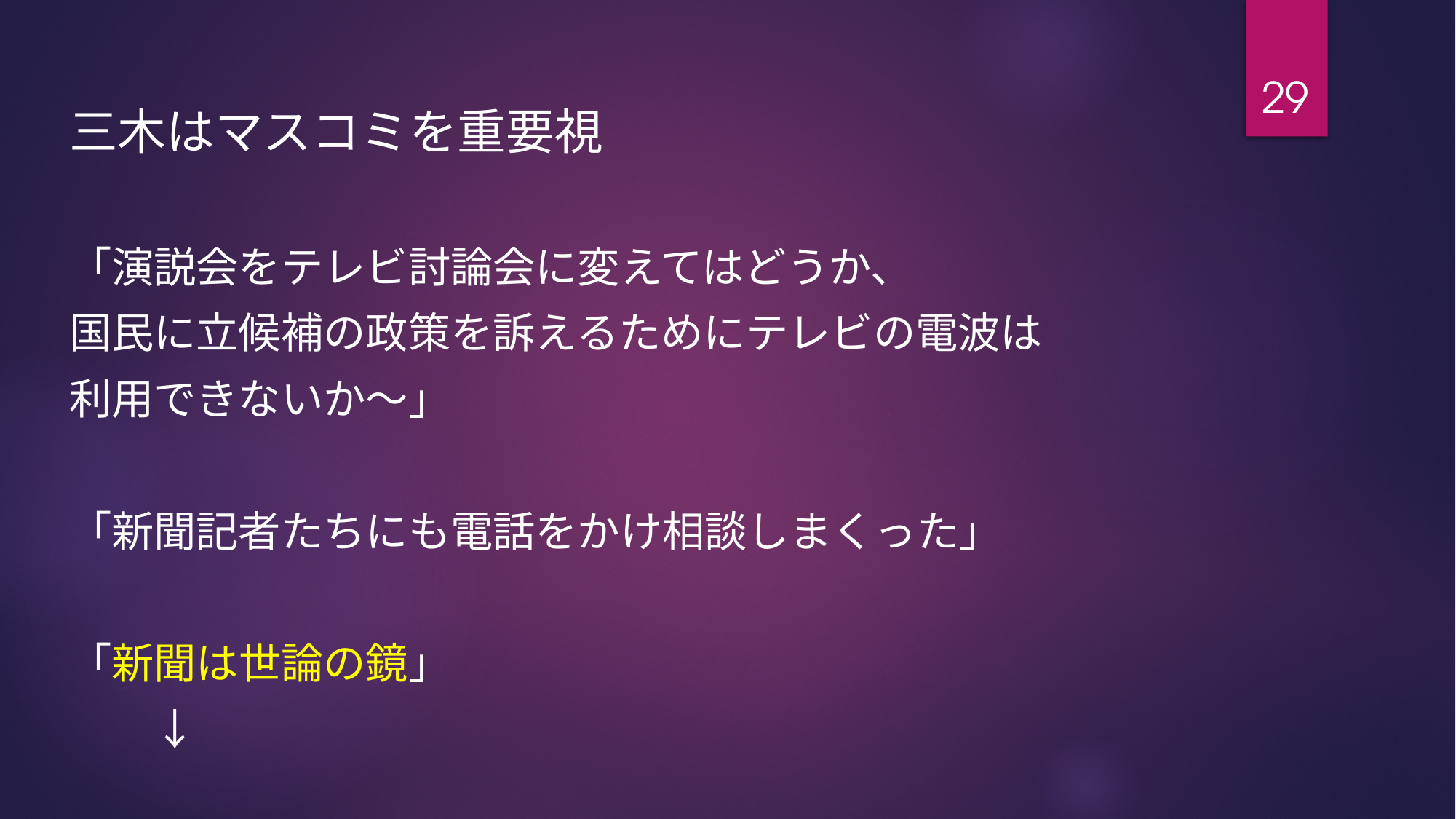

三木はマスコミを重要視

「演説会をテレビ討論会に変えてはどうか、
国民に立候補の政策を訴えるためにテレビの電波は
利用できないか～」

「新聞記者たちにも電話をかけ相談しまくった」

「新聞は世論の鏡」
　　↓

29